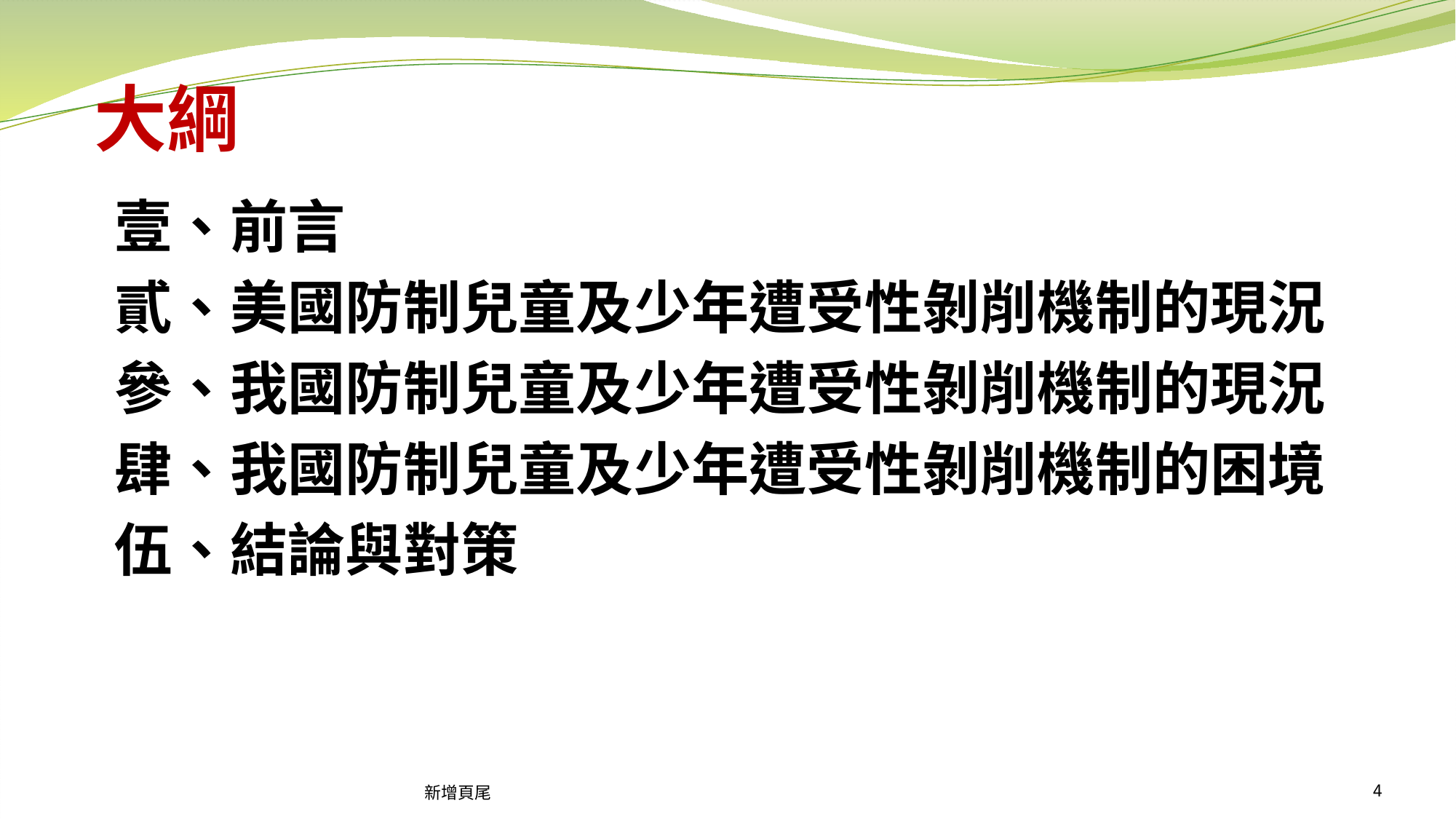

# 大綱
壹、前言
貳、美國防制兒童及少年遭受性剝削機制的現況
參、我國防制兒童及少年遭受性剝削機制的現況
肆、我國防制兒童及少年遭受性剝削機制的困境
伍、結論與對策
新增頁尾
4